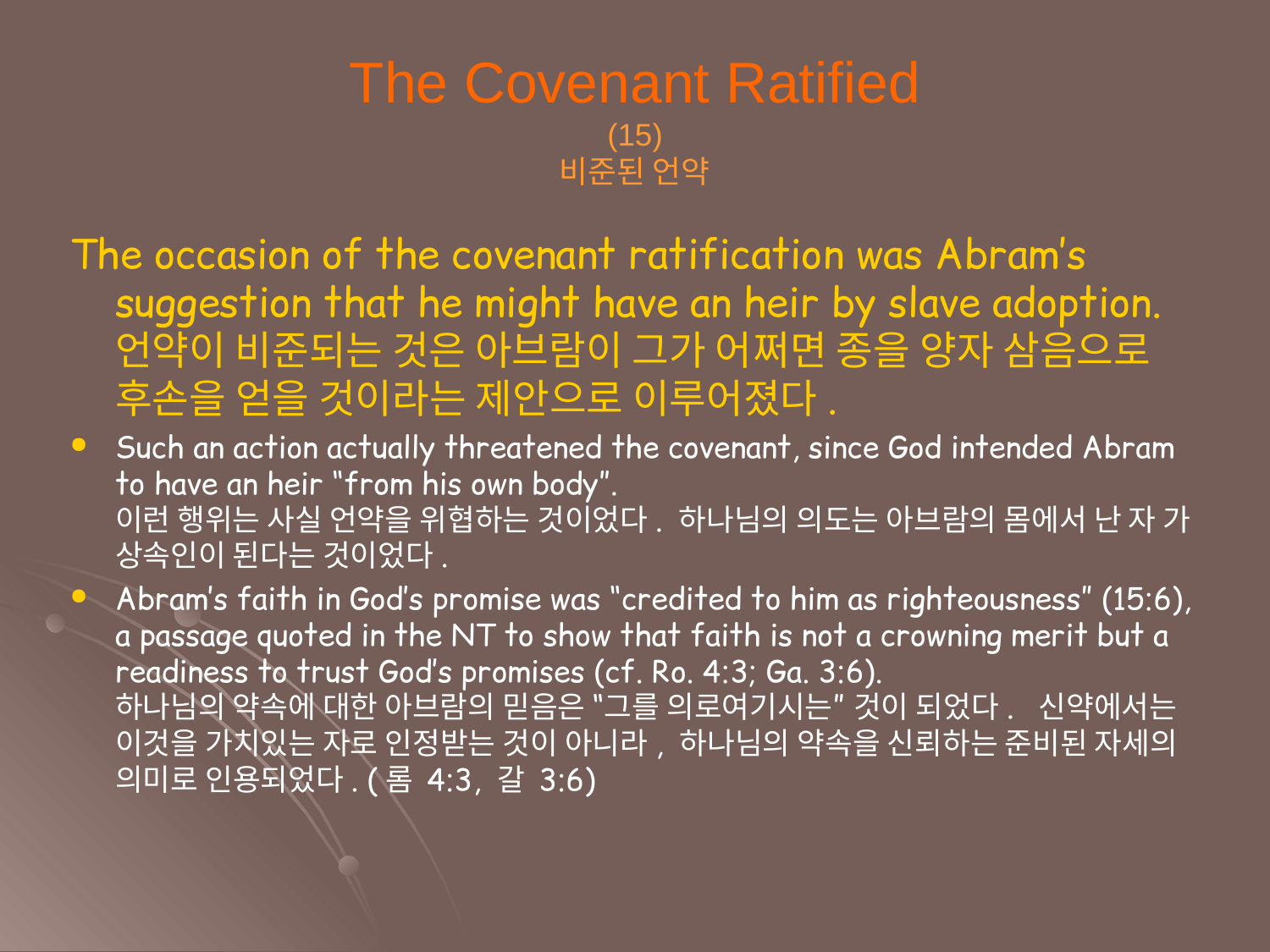

The Covenant Ratified
(15)
비준된 언약
The occasion of the covenant ratification was Abram’s suggestion that he might have an heir by slave adoption.
언약이 비준되는 것은 아브람이 그가 어쩌면 종을 양자 삼음으로 후손을 얻을 것이라는 제안으로 이루어졌다.
Such an action actually threatened the covenant, since God intended Abram to have an heir “from his own body”.
이런 행위는 사실 언약을 위협하는 것이었다. 하나님의 의도는 아브람의 몸에서 난 자 가 상속인이 된다는 것이었다.
Abram’s faith in God’s promise was “credited to him as righteousness” (15:6), a passage quoted in the NT to show that faith is not a crowning merit but a readiness to trust God’s promises (cf. Ro. 4:3; Ga. 3:6).
하나님의 약속에 대한 아브람의 믿음은 “그를 의로여기시는” 것이 되었다.  신약에서는 이것을 가치있는 자로 인정받는 것이 아니라, 하나님의 약속을 신뢰하는 준비된 자세의 의미로 인용되었다. (롬 4:3, 갈 3:6)